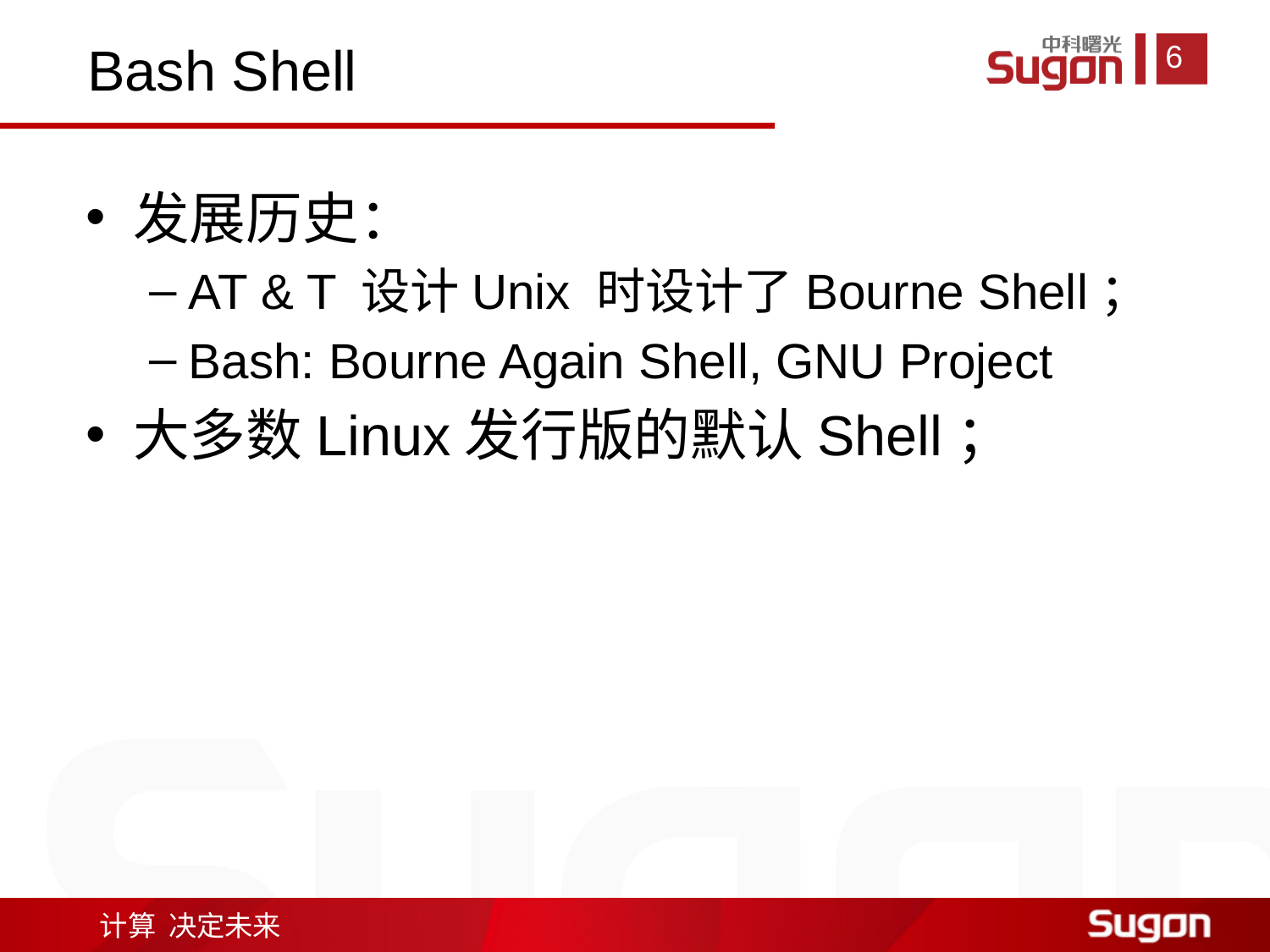

Bash Shell
发展历史：
AT & T 设计Unix 时设计了Bourne Shell；
Bash: Bourne Again Shell, GNU Project
大多数Linux发行版的默认Shell；